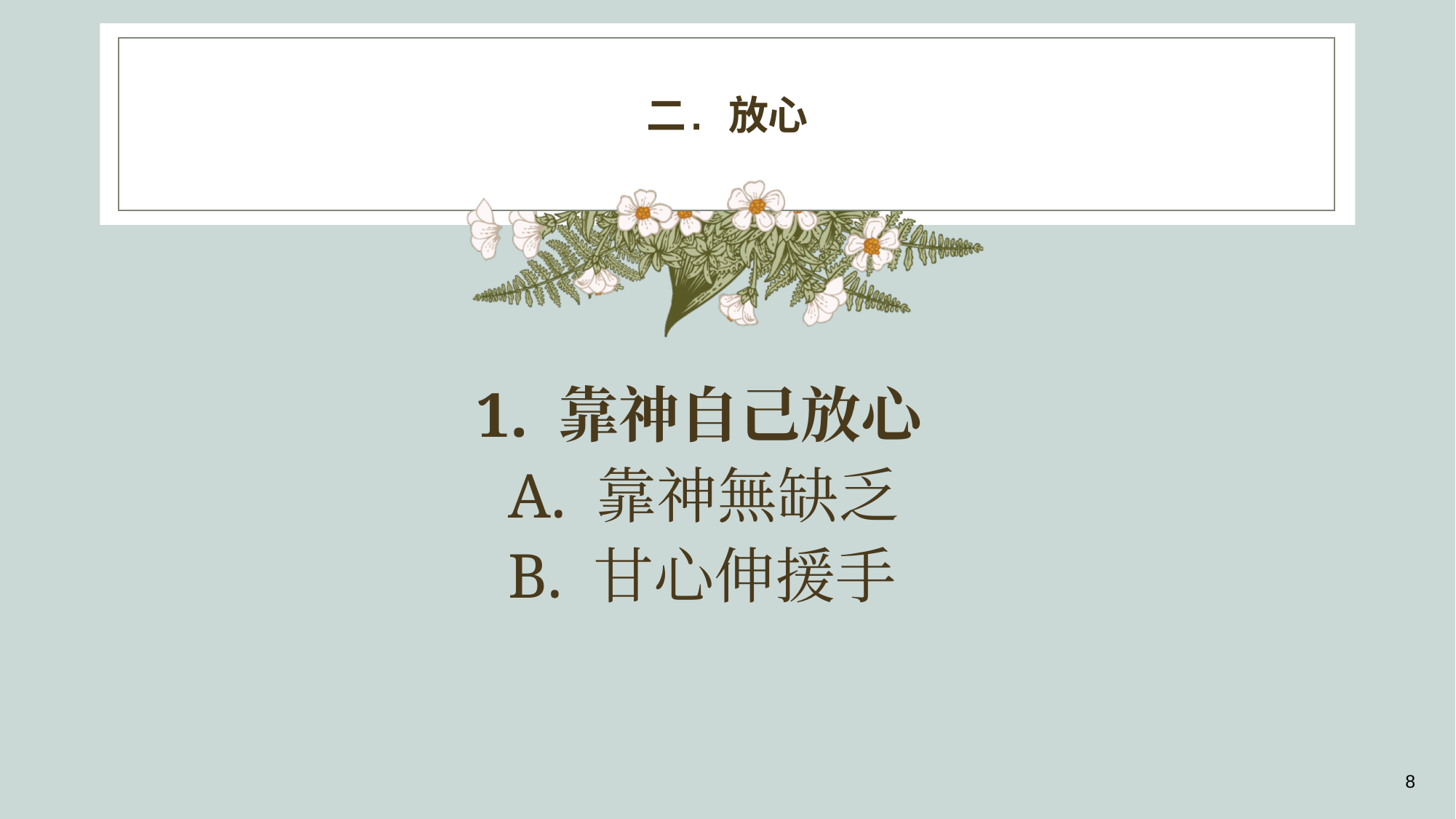

# 二.  放心
1. 靠神自己放心
  A. 靠神無缺乏
  B. 甘心伸援手
8